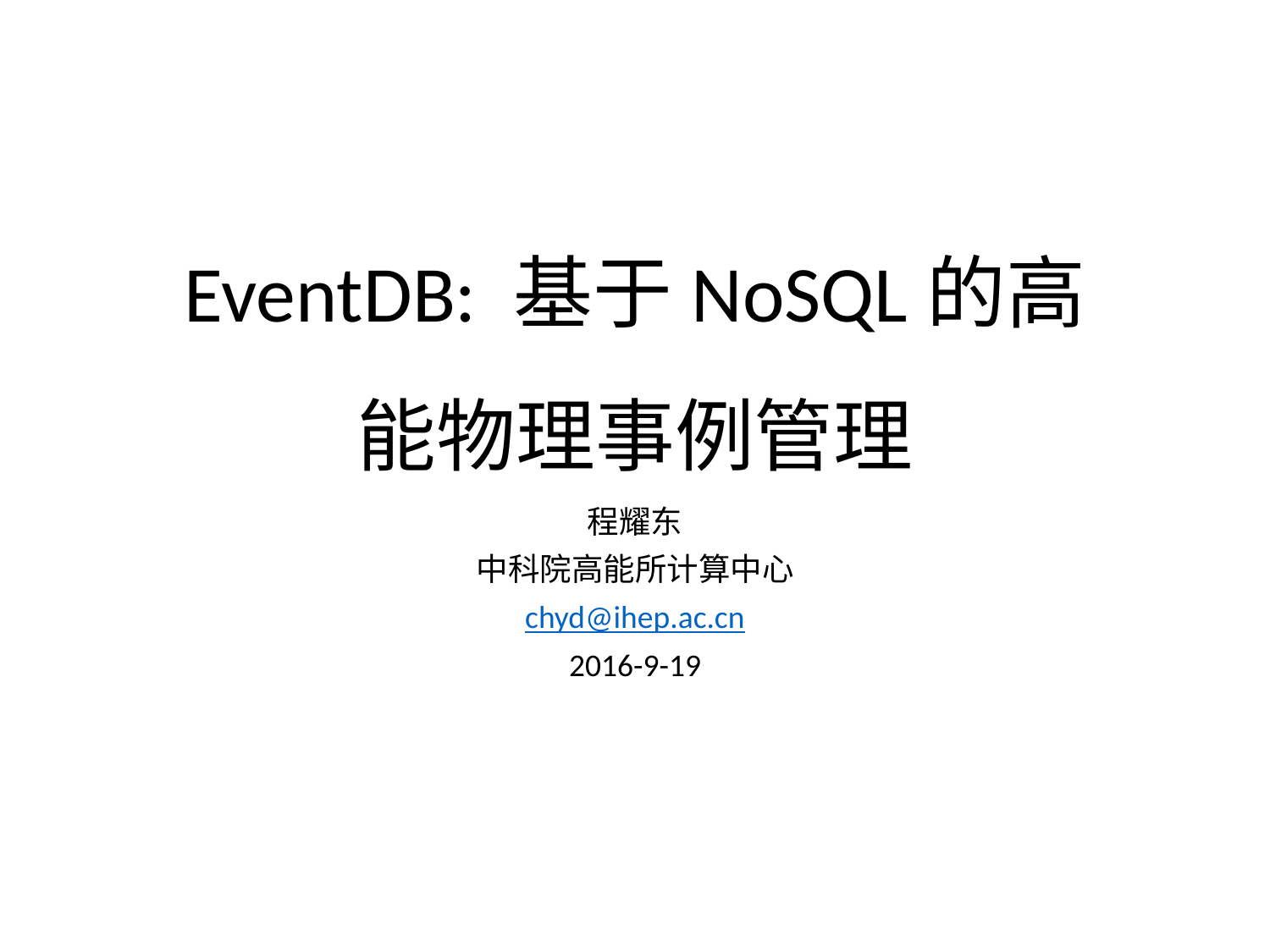

# EventDB: 基于NoSQL的高能物理事例管理
程耀东
中科院高能所计算中心
chyd@ihep.ac.cn
2016-9-19